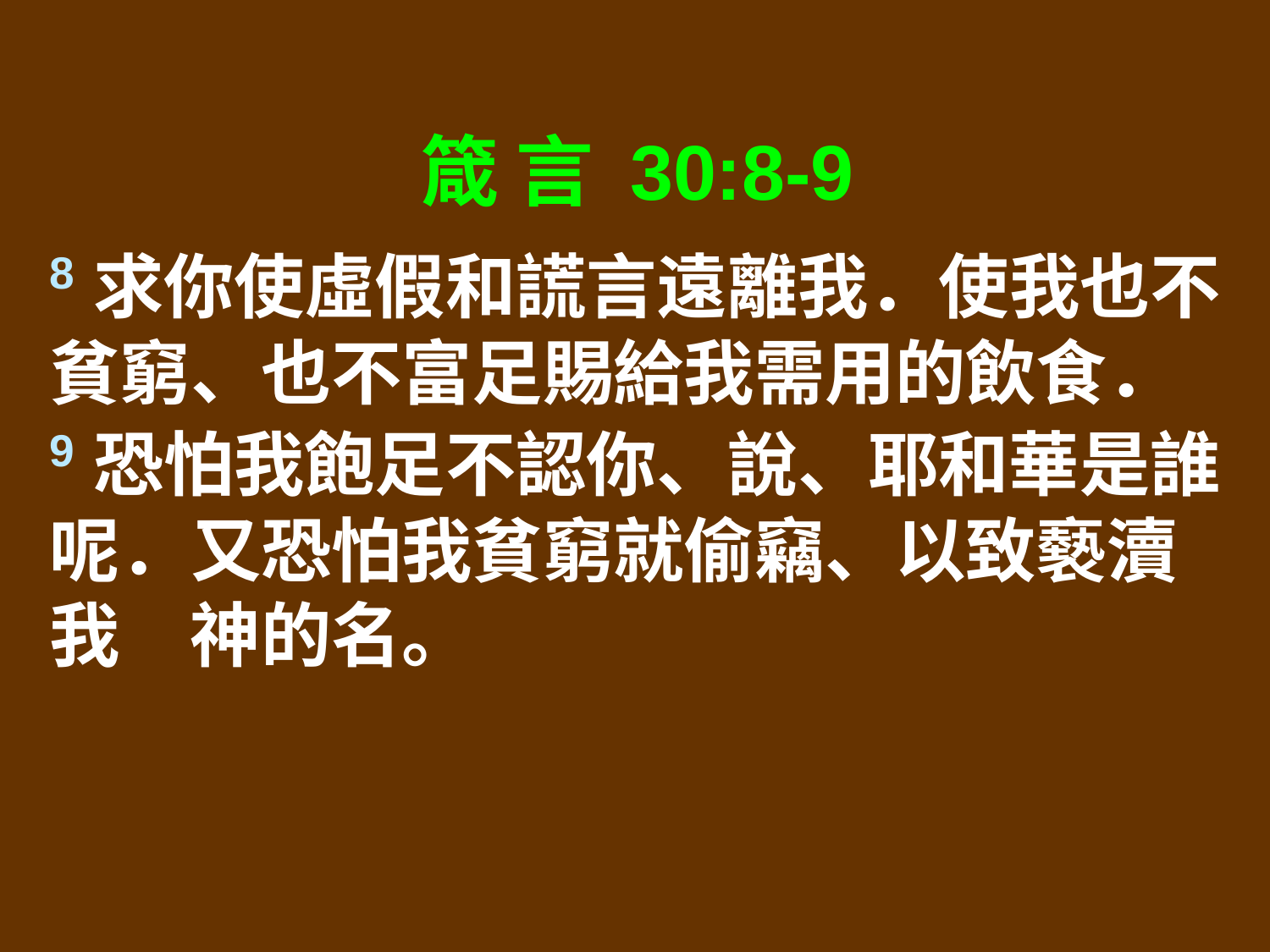

箴 言 30:8-9
8求你使虛假和謊言遠離我．使我也不貧窮、也不富足賜給我需用的飲食． 9恐怕我飽足不認你、說、耶和華是誰呢．又恐怕我貧窮就偷竊、以致褻瀆我　神的名。